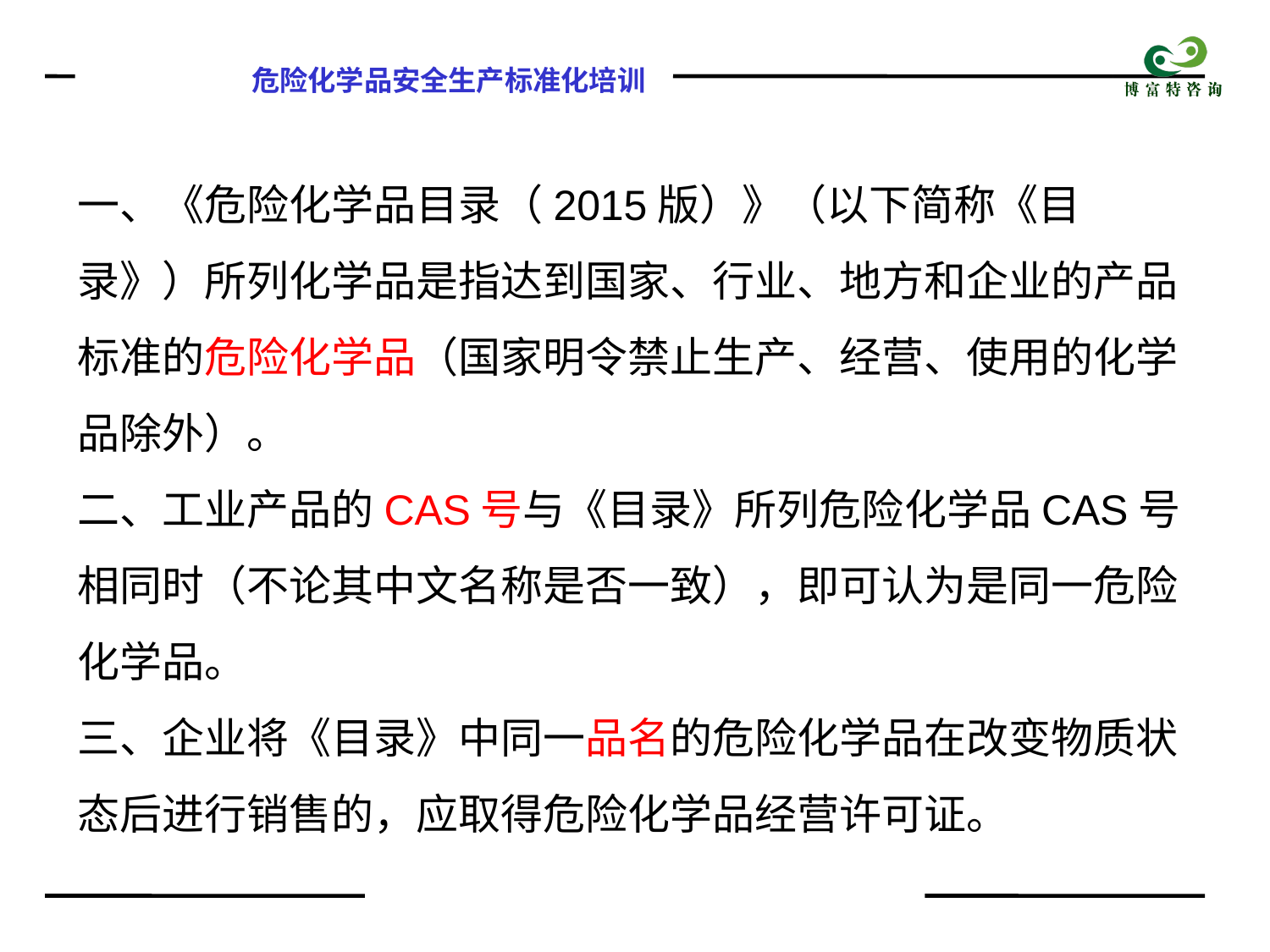

一、《危险化学品目录（2015版）》（以下简称《目录》）所列化学品是指达到国家、行业、地方和企业的产品标准的危险化学品（国家明令禁止生产、经营、使用的化学品除外）。
二、工业产品的CAS号与《目录》所列危险化学品CAS号相同时（不论其中文名称是否一致），即可认为是同一危险化学品。
三、企业将《目录》中同一品名的危险化学品在改变物质状态后进行销售的，应取得危险化学品经营许可证。